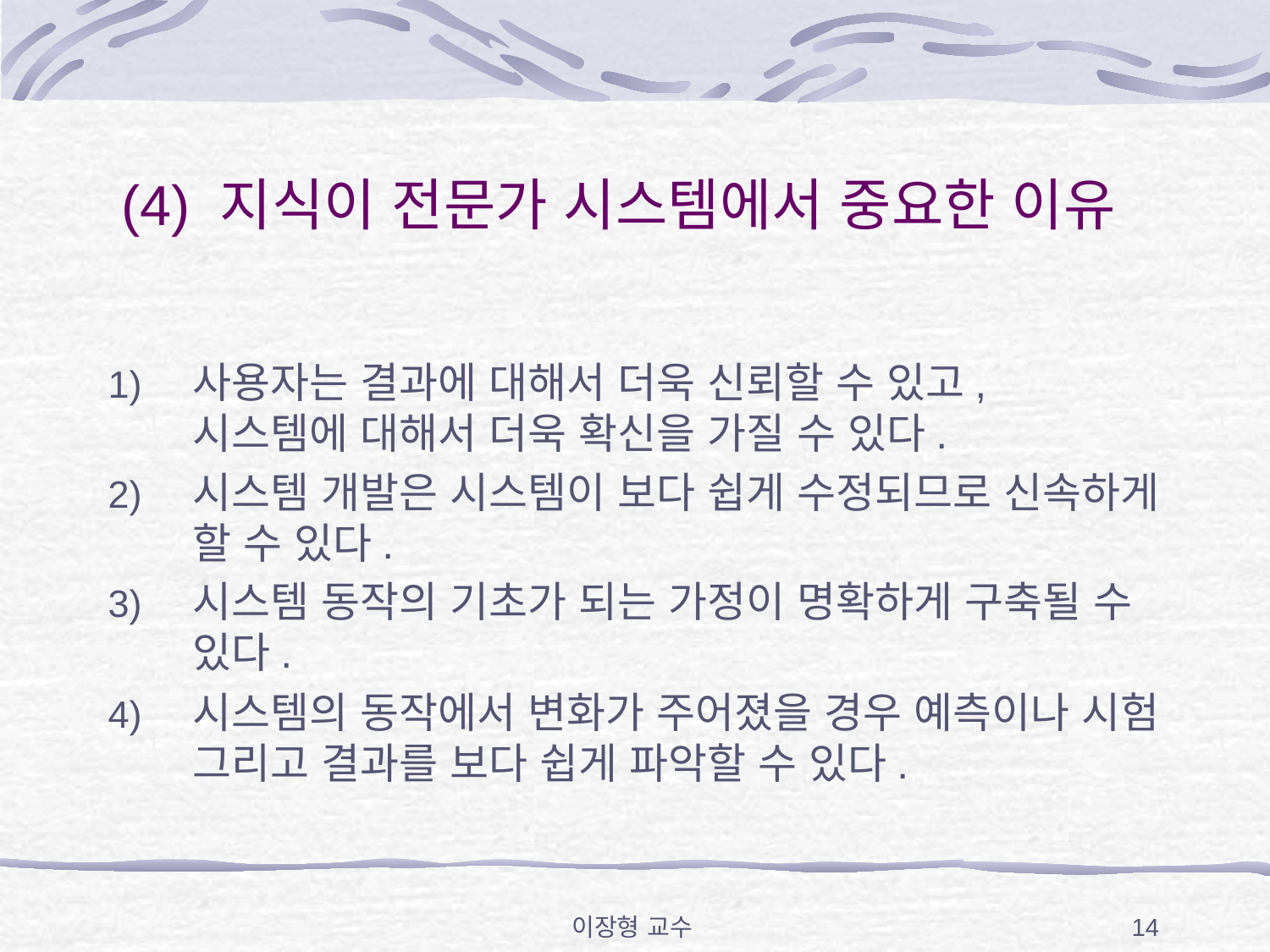

# (4) 지식이 전문가 시스템에서 중요한 이유
사용자는 결과에 대해서 더욱 신뢰할 수 있고, 시스템에 대해서 더욱 확신을 가질 수 있다.
시스템 개발은 시스템이 보다 쉽게 수정되므로 신속하게 할 수 있다.
시스템 동작의 기초가 되는 가정이 명확하게 구축될 수 있다.
시스템의 동작에서 변화가 주어졌을 경우 예측이나 시험 그리고 결과를 보다 쉽게 파악할 수 있다.
이장형 교수
14